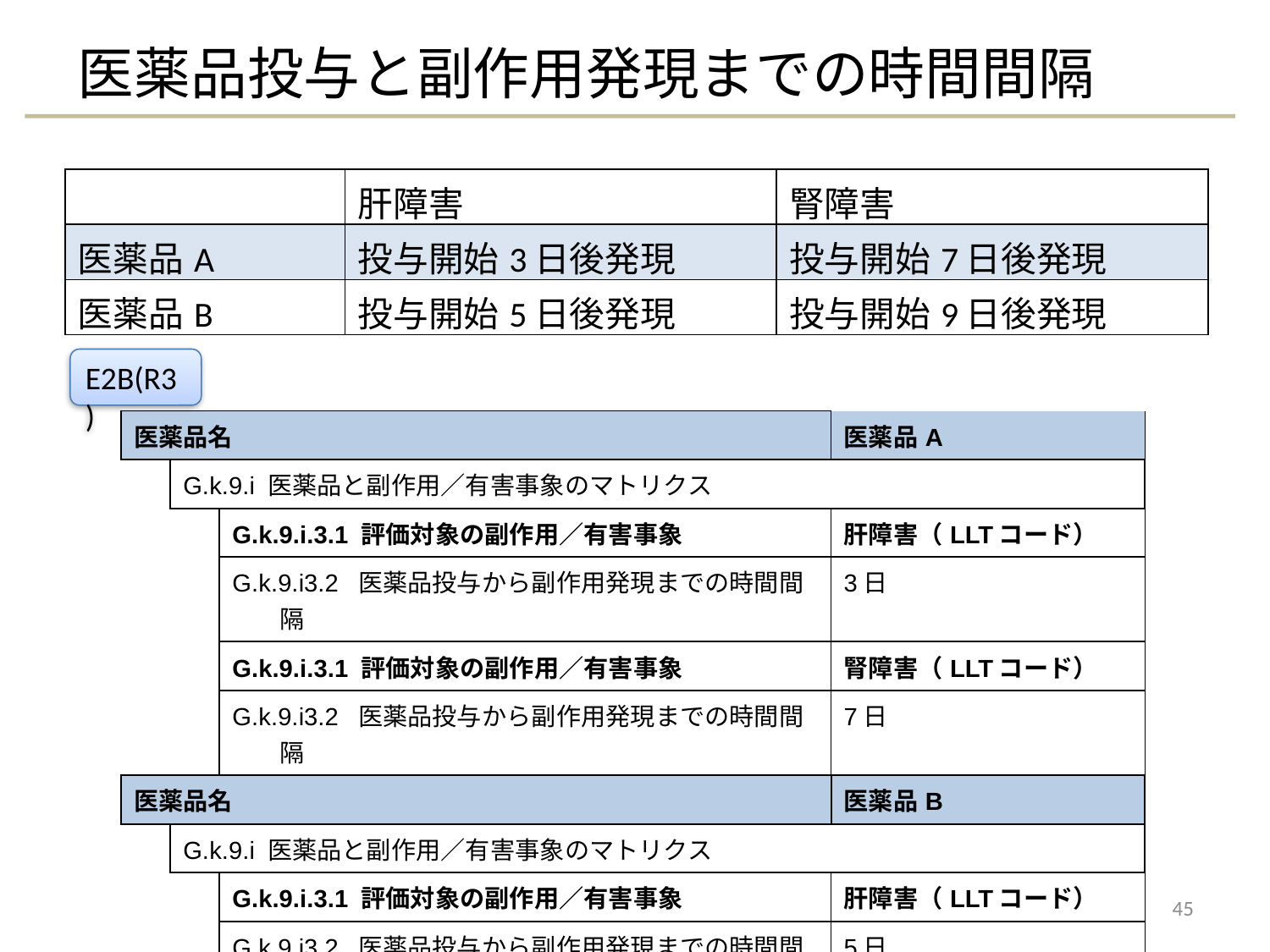

# 医薬品投与と副作用発現までの時間間隔

|  | 肝障害 | 腎障害 |
| --- | --- | --- |
| 医薬品A | 投与開始3日後発現 | 投与開始7日後発現 |
| 医薬品B | 投与開始5日後発現 | 投与開始9日後発現 |
E2B(R3)
|  |  |  |  |  |
| --- | --- | --- | --- | --- |
|  | 医薬品名 |  |  | 医薬品A |
|  |  | G.k.9.i 医薬品と副作用／有害事象のマトリクス |  |  |
|  |  |  | G.k.9.i.3.1 評価対象の副作用／有害事象 | 肝障害（LLTコード） |
|  |  |  | G.k.9.i3.2 医薬品投与から副作用発現までの時間間隔 | 3日 |
|  |  |  | G.k.9.i.3.1 評価対象の副作用／有害事象 | 腎障害（LLTコード） |
|  |  |  | G.k.9.i3.2 医薬品投与から副作用発現までの時間間隔 | 7日 |
|  | 医薬品名 |  |  | 医薬品B |
|  |  | G.k.9.i 医薬品と副作用／有害事象のマトリクス |  |  |
|  |  |  | G.k.9.i.3.1 評価対象の副作用／有害事象 | 肝障害（LLTコード） |
|  |  |  | G.k.9.i3.2 医薬品投与から副作用発現までの時間間隔 | 5日 |
|  |  |  | G.k.9.i.3.1 評価対象の副作用／有害事象 | 腎障害（LLTコード） |
|  |  |  | G.k.9.i3.2 医薬品投与から副作用発現までの時間間隔 | 9日 |
45